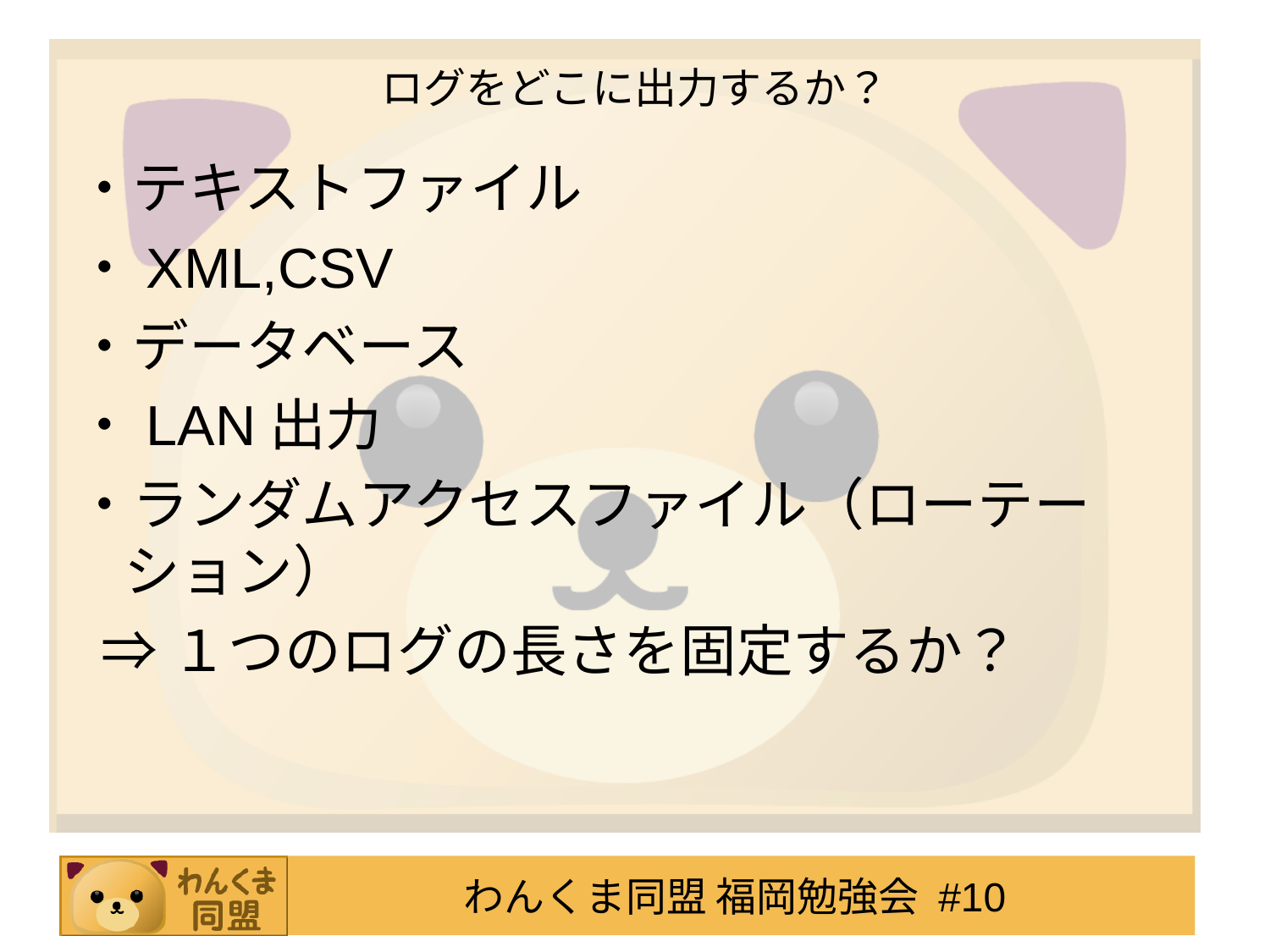

# ログをどこに出力するか？
・テキストファイル
・XML,CSV
・データベース
・LAN出力
・ランダムアクセスファイル（ローテーション）
  ⇒１つのログの長さを固定するか？